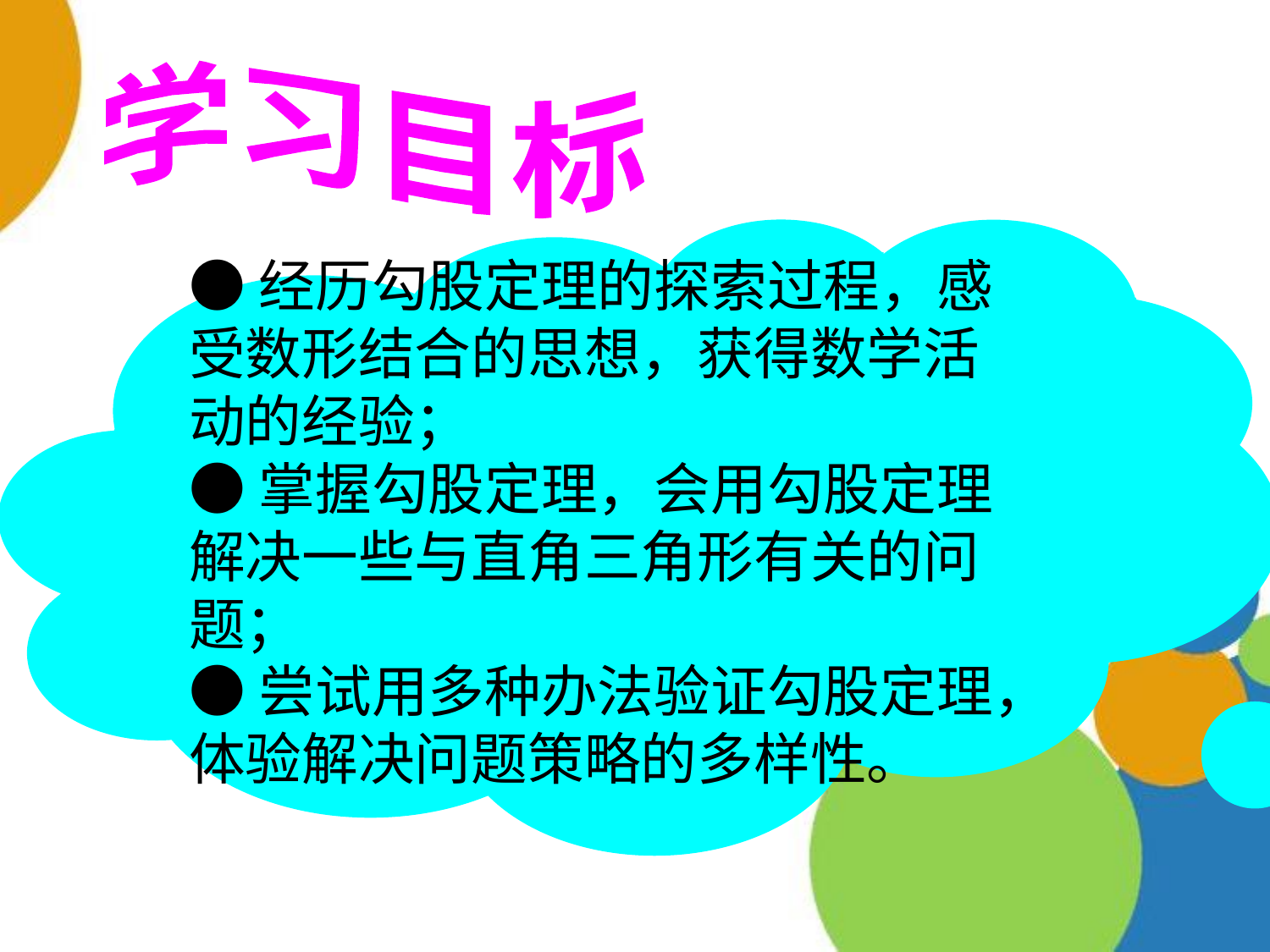

学习目标
●经历勾股定理的探索过程，感受数形结合的思想，获得数学活动的经验；
●掌握勾股定理，会用勾股定理解决一些与直角三角形有关的问题；
●尝试用多种办法验证勾股定理，体验解决问题策略的多样性。